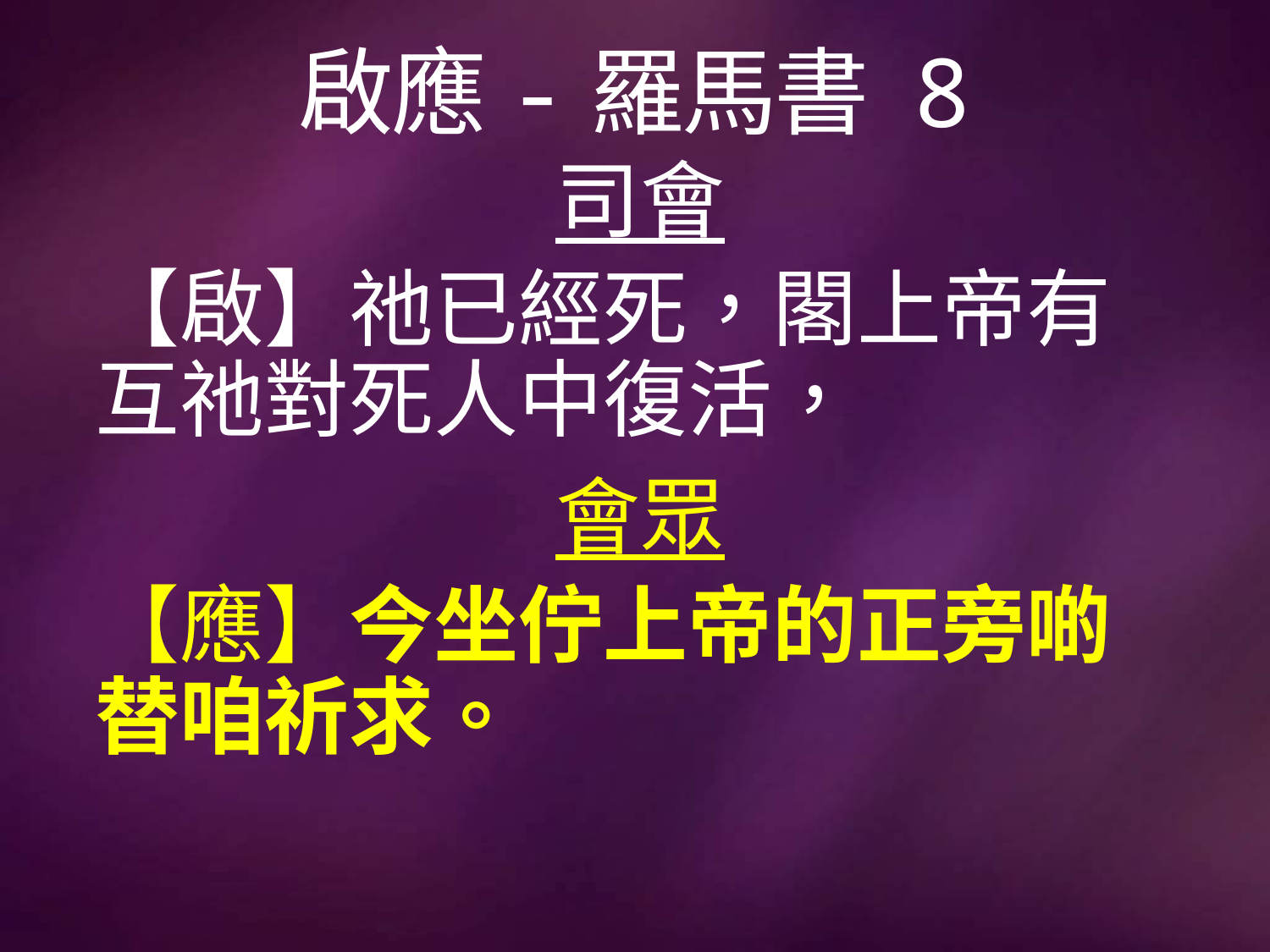

# 啟應-羅馬書 8
司會
【啟】祂已經死，閣上帝有互祂對死人中復活，

會眾
【應】今坐佇上帝的正旁啲替咱祈求。